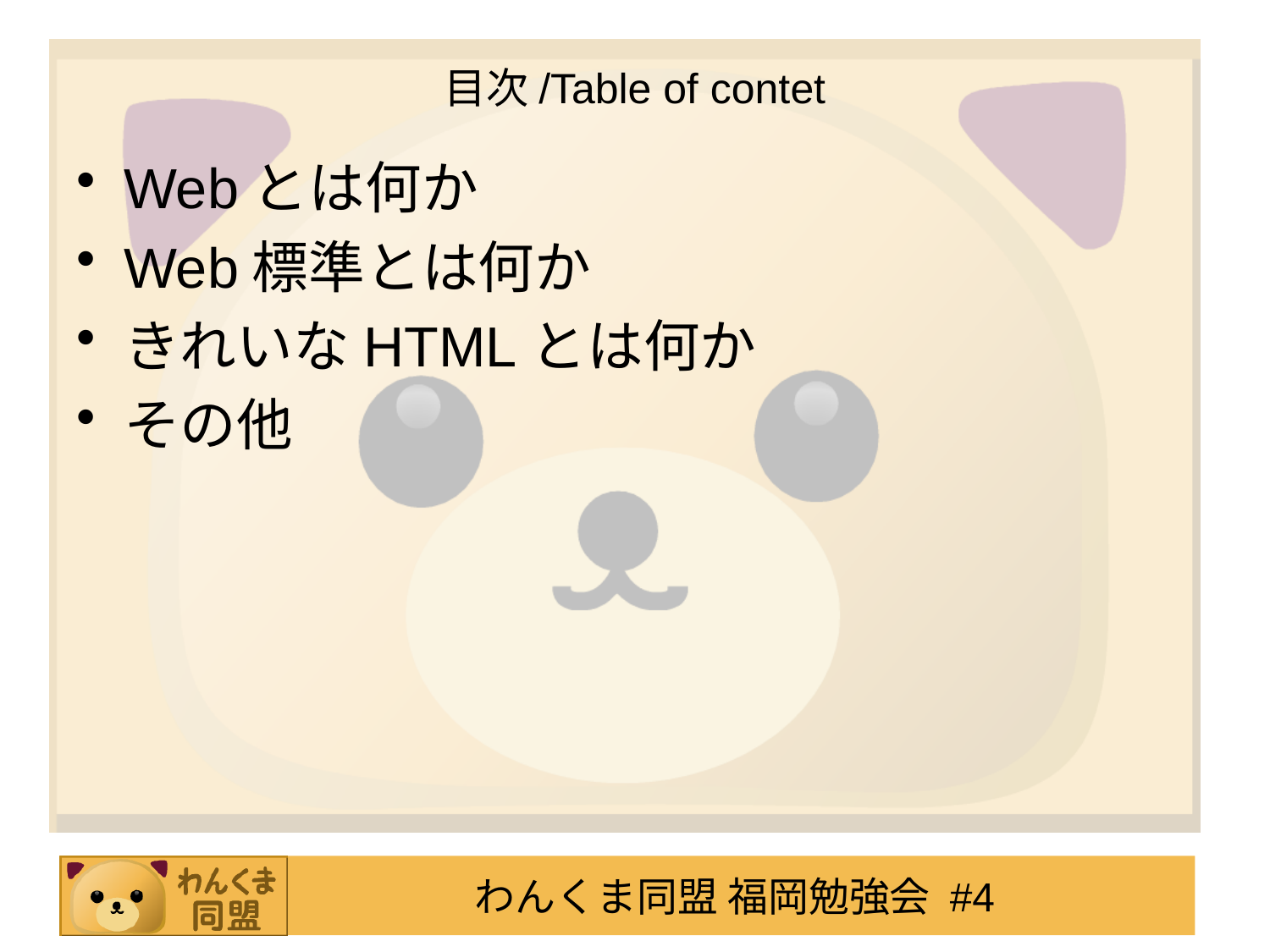

# 目次/Table of contet
Webとは何か
Web標準とは何か
きれいなHTMLとは何か
その他